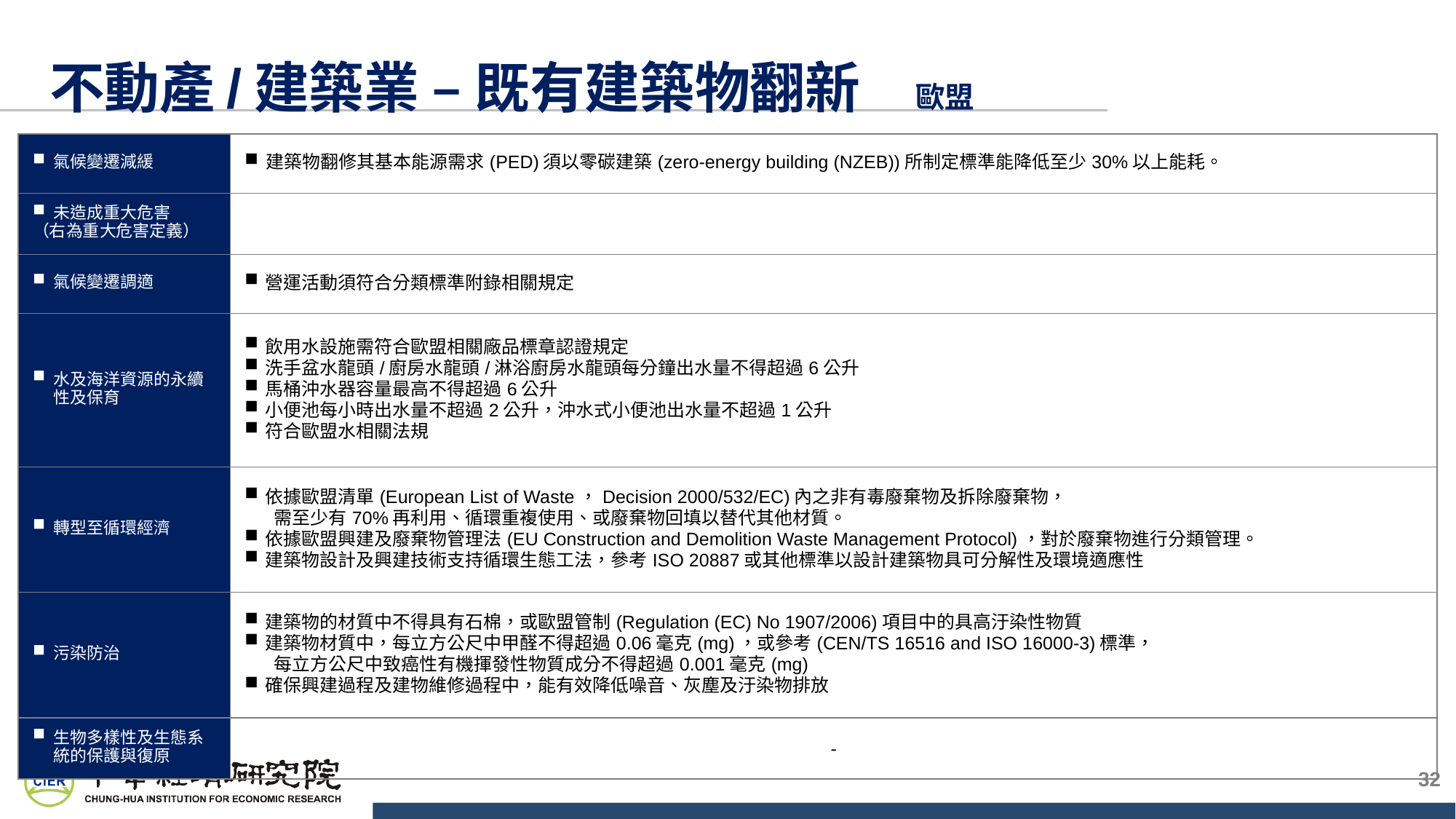

# 不動產/建築業 – 既有建築物翻新　歐盟
| 氣候變遷減緩 | 建築物翻修其基本能源需求(PED)須以零碳建築(zero-energy building (NZEB))所制定標準能降低至少30%以上能耗。 |
| --- | --- |
| 未造成重大危害 （右為重大危害定義） |  |
| 氣候變遷調適 | 營運活動須符合分類標準附錄相關規定 |
| 水及海洋資源的永續性及保育 | 飲用水設施需符合歐盟相關廠品標章認證規定 洗手盆水龍頭/廚房水龍頭/淋浴廚房水龍頭每分鐘出水量不得超過6公升 馬桶沖水器容量最高不得超過6公升 小便池每小時出水量不超過2公升，沖水式小便池出水量不超過1公升 符合歐盟水相關法規 |
| 轉型至循環經濟 | 依據歐盟清單(European List of Waste，Decision 2000/532/EC)內之非有毒廢棄物及拆除廢棄物， 需至少有70%再利用、循環重複使用、或廢棄物回填以替代其他材質。 依據歐盟興建及廢棄物管理法(EU Construction and Demolition Waste Management Protocol)，對於廢棄物進行分類管理。 建築物設計及興建技術支持循環生態工法，參考ISO 20887或其他標準以設計建築物具可分解性及環境適應性 |
| 污染防治 | 建築物的材質中不得具有石棉，或歐盟管制(Regulation (EC) No 1907/2006)項目中的具高汙染性物質 建築物材質中，每立方公尺中甲醛不得超過0.06毫克(mg)，或參考(CEN/TS 16516 and ISO 16000-3)標準， 每立方公尺中致癌性有機揮發性物質成分不得超過0.001毫克(mg) 確保興建過程及建物維修過程中，能有效降低噪音、灰塵及汙染物排放 |
| 生物多樣性及生態系統的保護與復原 | - |
32